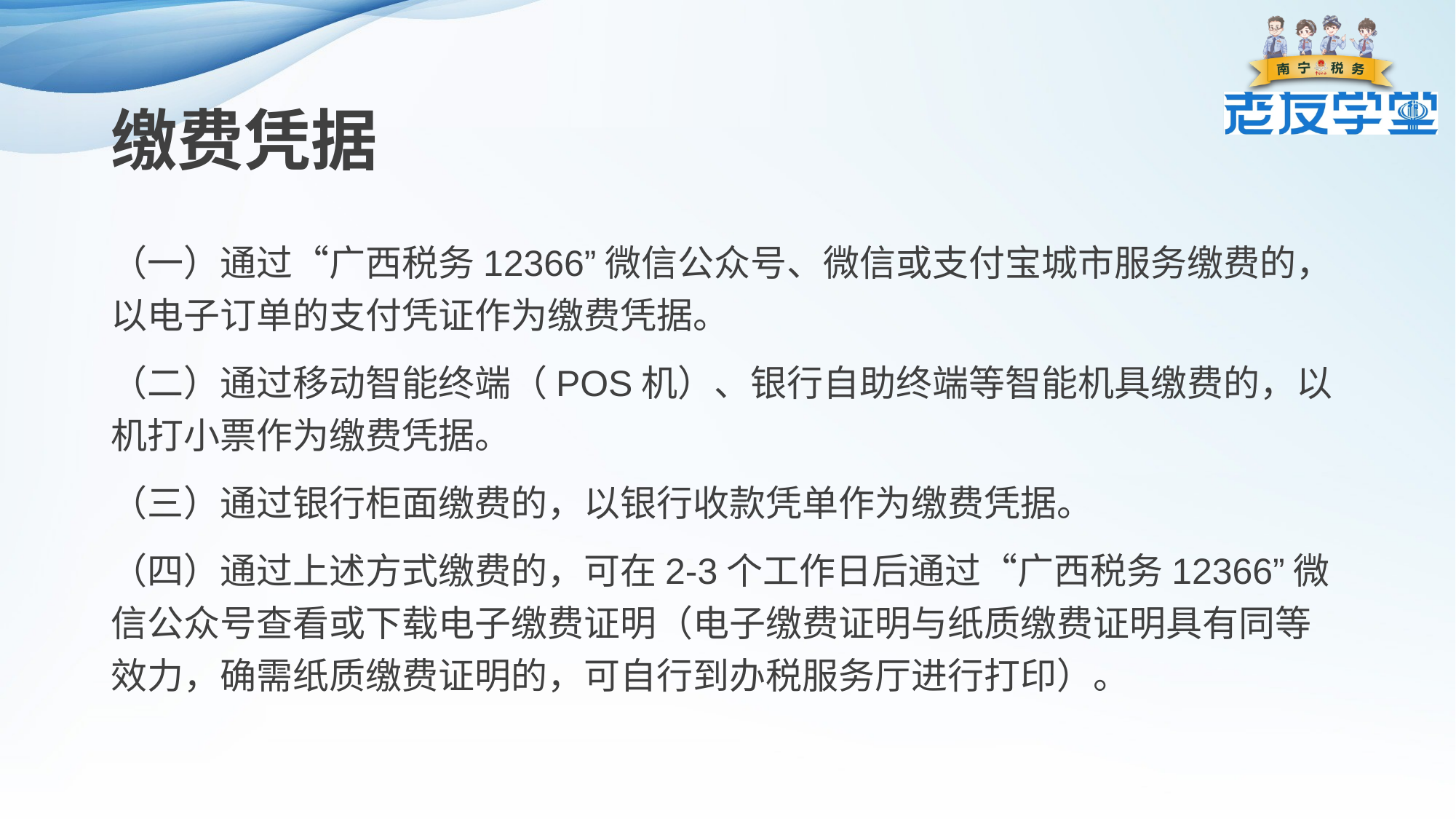

# 缴费凭据
（一）通过“广西税务12366”微信公众号、微信或支付宝城市服务缴费的，以电子订单的支付凭证作为缴费凭据。
（二）通过移动智能终端（POS机）、银行自助终端等智能机具缴费的，以机打小票作为缴费凭据。
（三）通过银行柜面缴费的，以银行收款凭单作为缴费凭据。
（四）通过上述方式缴费的，可在2-3个工作日后通过“广西税务12366”微信公众号查看或下载电子缴费证明（电子缴费证明与纸质缴费证明具有同等效力，确需纸质缴费证明的，可自行到办税服务厅进行打印）。